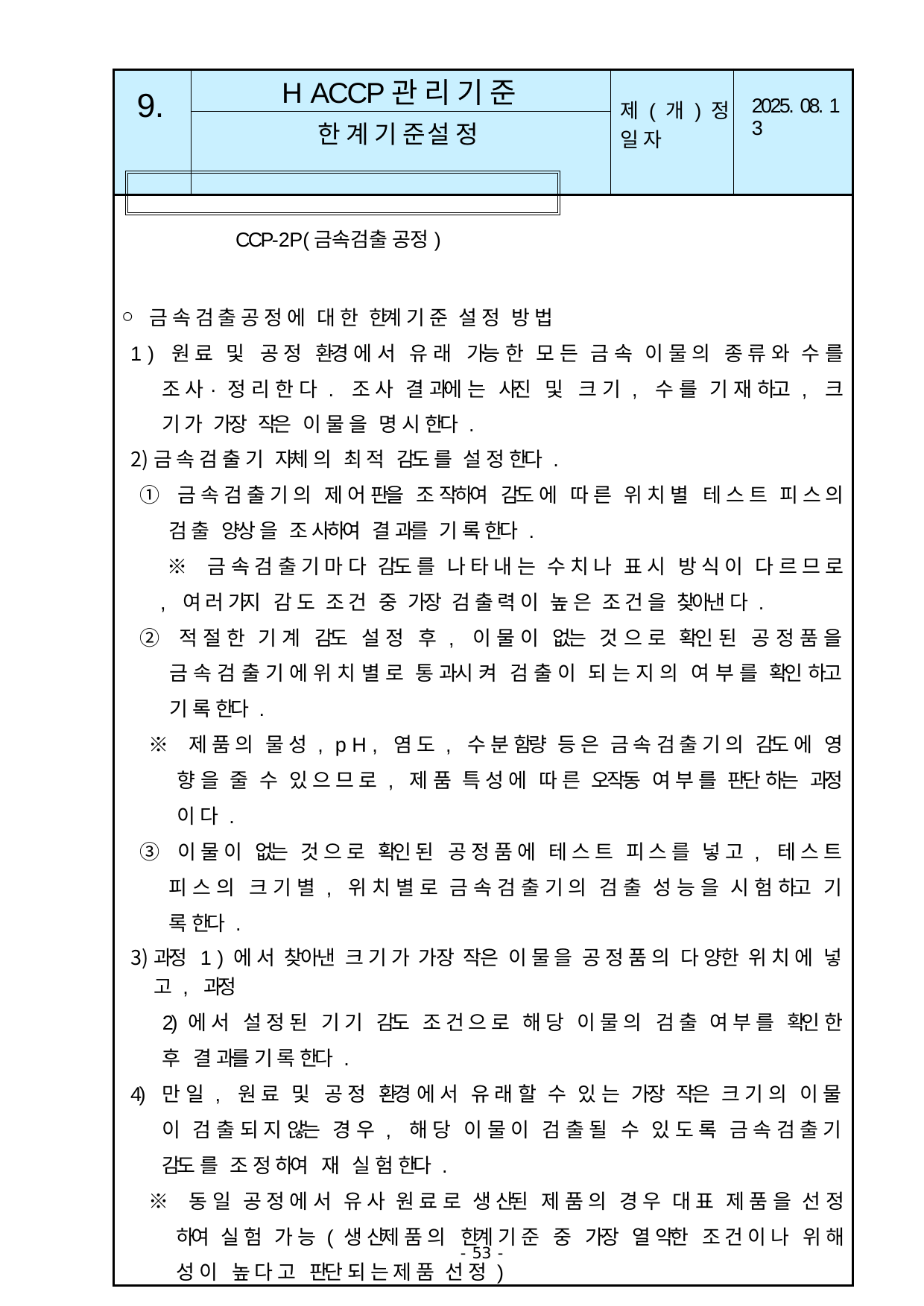

| 9. | H ACCP관 리 기 준 | 제 ( 개 ) 정 일 자 | 2025. 08. 1 3 |
| --- | --- | --- | --- |
|  | 한 계 기 준 설 정 |  |  |
| CCP-2P(금속검출 공정) 금 속 검 출 공 정 에 대 한 한계 기 준 설 정 방 법 1 ) 원 료 및 공 정 환경 에 서 유 래 가능 한 모 든 금 속 이 물 의 종 류 와 수 를 조 사· 정 리 한 다 . 조 사 결 과에 는 사진 및 크 기 , 수 를 기 재 하고 , 크 기 가 가장 작은 이 물 을 명 시 한다 . 금 속 검 출 기 자체 의 최 적 감도 를 설 정 한다 . ① 금 속 검 출 기 의 제 어 판을 조 작하여 감도 에 따 른 위 치 별 테 스 트 피 스 의 검 출 양상 을 조 사하여 결 과를 기 록 한다 . ※ 금 속 검 출 기 마 다 감도 를 나 타 내 는 수 치 나 표 시 방 식 이 다 르 므 로 , 여 러 가지 감 도 조 건 중 가장 검 출 력 이 높 은 조 건 을 찾아낸 다 . ② 적 절 한 기 계 감도 설 정 후 , 이 물 이 없는 것 으 로 확인 된 공 정 품 을 금 속 검 출 기 에 위 치 별 로 통 과시 켜 검 출 이 되 는 지 의 여 부 를 확인 하고 기 록 한다 . ※ 제 품 의 물 성 , p H , 염 도 , 수 분 함량 등 은 금 속 검 출 기 의 감도 에 영 향 을 줄 수 있 으 므 로 , 제 품 특 성 에 따 른 오작동 여 부 를 판단 하는 과정 이 다 . ③ 이 물 이 없는 것 으 로 확인 된 공 정 품 에 테 스 트 피 스 를 넣 고 , 테 스 트 피 스 의 크 기 별 , 위 치 별 로 금 속 검 출 기 의 검 출 성 능 을 시 험 하고 기 록 한다 . 과정 1 ) 에 서 찾아낸 크 기 가 가장 작은 이 물 을 공 정 품 의 다 양한 위 치 에 넣 고 , 과정 2) 에 서 설 정 된 기 기 감도 조 건 으 로 해 당 이 물 의 검 출 여 부 를 확인 한 후 결 과를 기 록 한다 . 4) 만 일 , 원 료 및 공 정 환경 에 서 유 래 할 수 있 는 가장 작은 크 기 의 이 물 이 검 출 되 지 않는 경 우 , 해 당 이 물 이 검 출 될 수 있 도 록 금 속 검 출 기 감도 를 조 정 하여 재 실 험 한다 . ※ 동 일 공 정 에 서 유 사 원 료 로 생 산된 제 품 의 경 우 대 표 제 품 을 선 정 하여 실 험 가 능 ( 생 산제 품 의 한계 기 준 중 가장 열 악한 조 건 이 나 위 해 성 이 높 다 고 판단 되 는 제 품 선 정 ) |  |  |  |

- 53 -